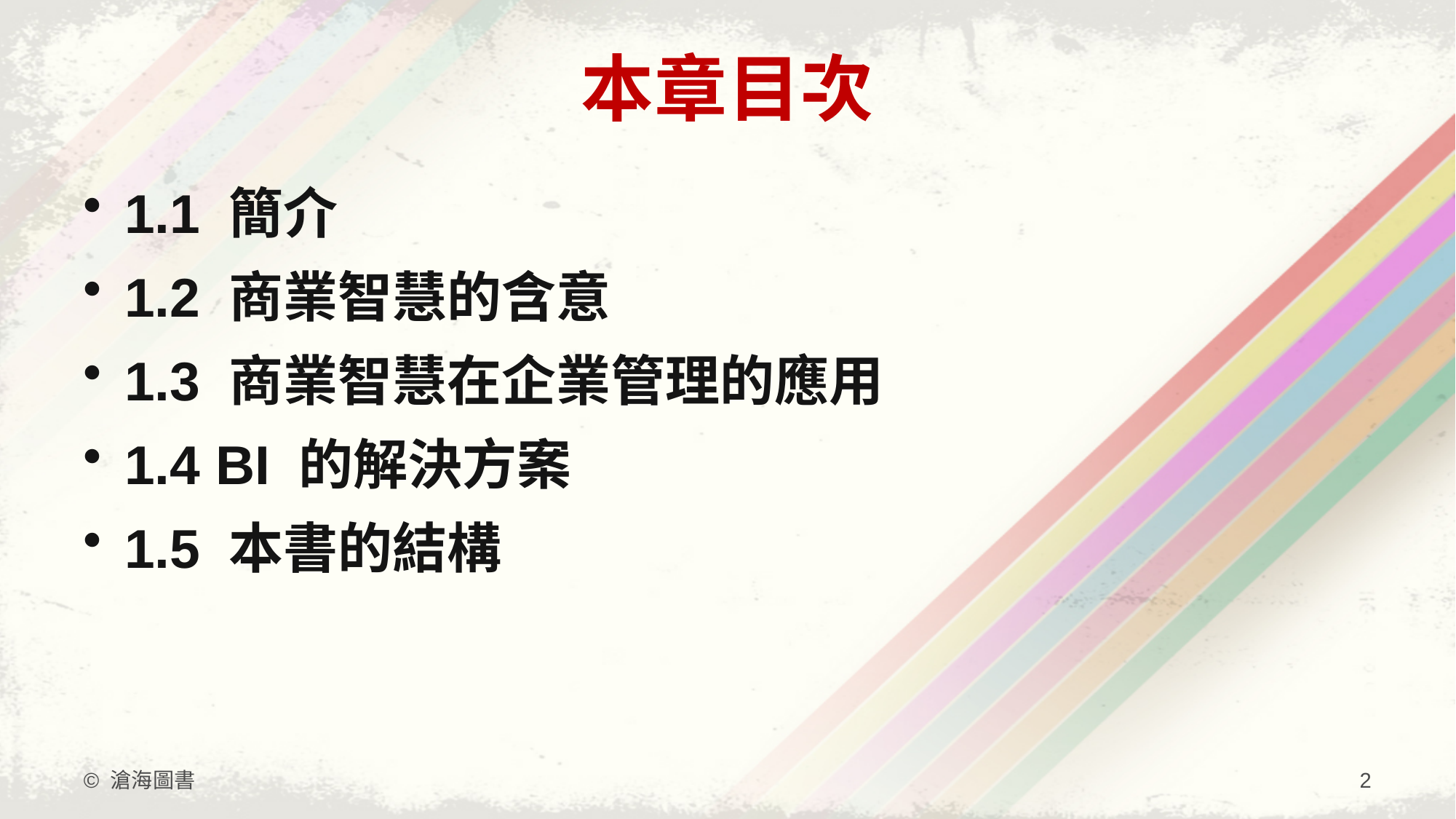

# 本章目次
1.1 簡介
1.2 商業智慧的含意
1.3 商業智慧在企業管理的應用
1.4 BI 的解決方案
1.5 本書的結構
© 滄海圖書
2